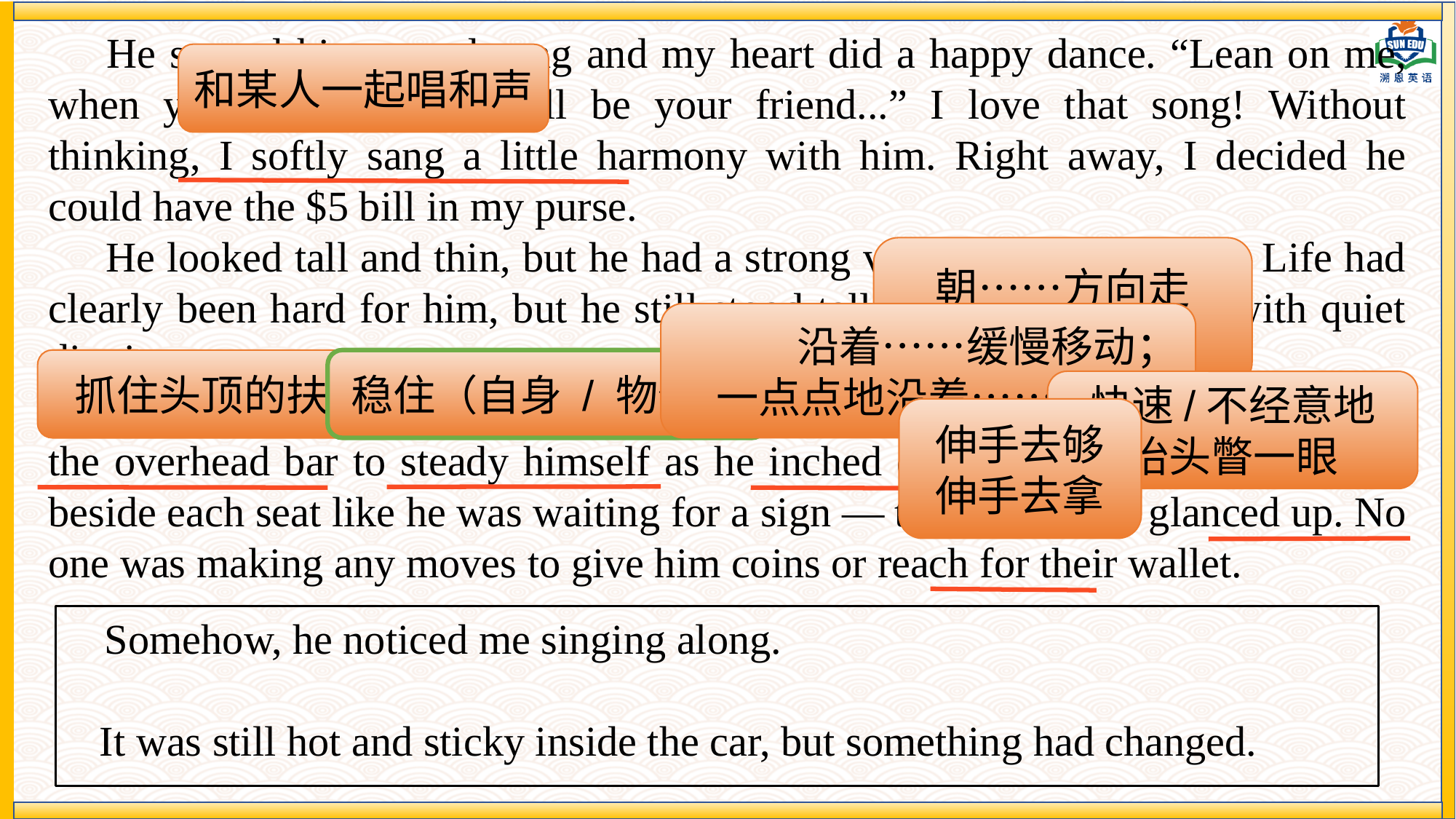

He started his second song and my heart did a happy dance. “Lean on me, when you’re not strong. I’ll be your friend...” I love that song! Without thinking, I softly sang a little harmony with him. Right away, I decided he could have the $5 bill in my purse.
  He looked tall and thin, but he had a strong voice and kind energy. Life had clearly been hard for him, but he still stood tall and carried himself with quiet dignity.
  I rolled the bill tightly and waited for him to make his way to me. He held the overhead bar to steady himself as he inched down the car, pausing briefly beside each seat like he was waiting for a sign — though no one glanced up. No one was making any moves to give him coins or reach for their wallet.

和某人一起唱和声
朝……方向走
前往……地方
沿着……缓慢移动；
一点点地沿着……挪动
抓住头顶的扶手
稳住（自身 / 物体）
快速/不经意地
抬头瞥一眼
伸手去够
伸手去拿
 Somehow, he noticed me singing along.

It was still hot and sticky inside the car, but something had changed.